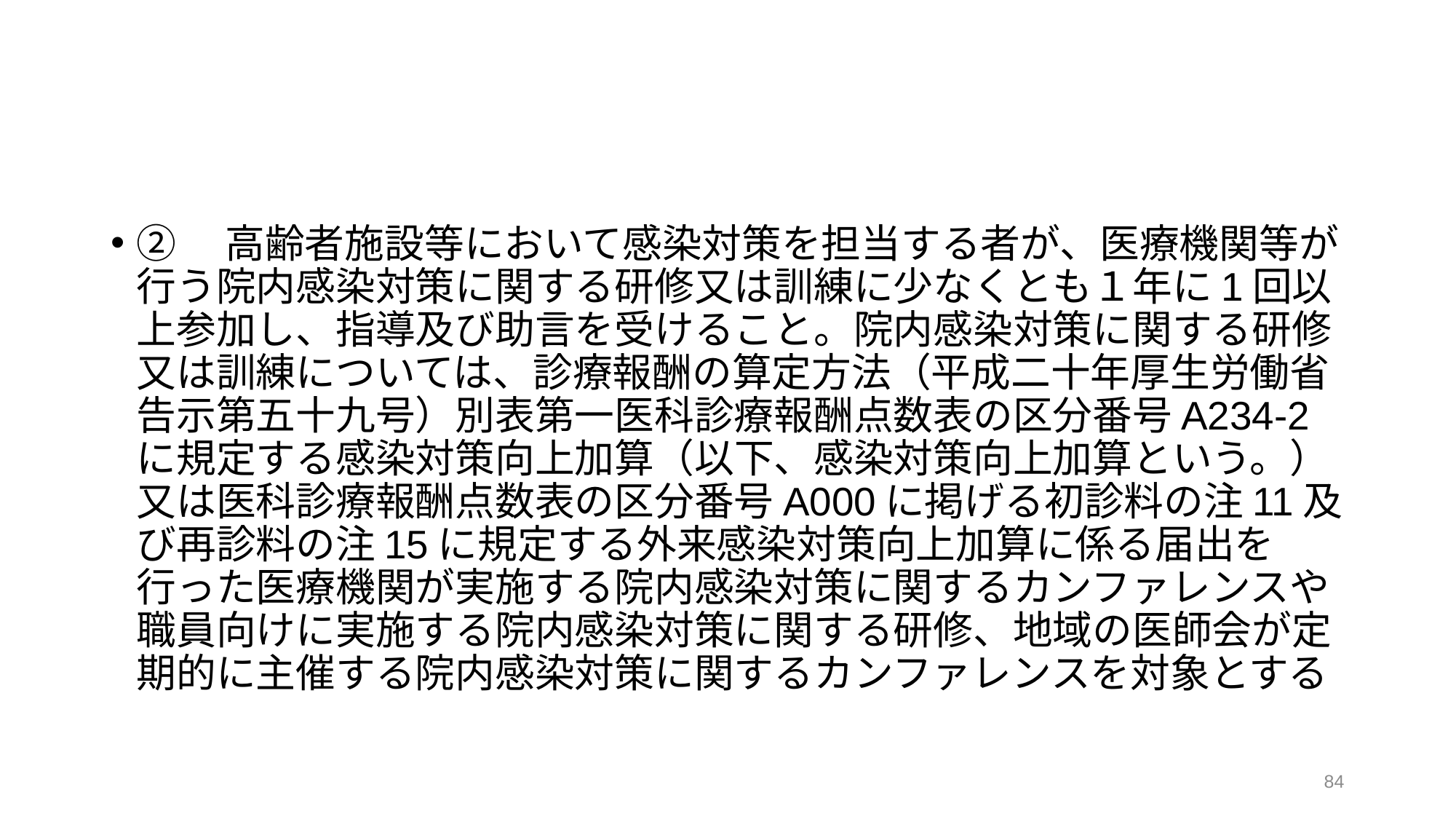

#
②　高齢者施設等において感染対策を担当する者が、医療機関等が行う院内感染対策に関する研修又は訓練に少なくとも１年に1回以上参加し、指導及び助言を受けること。院内感染対策に関する研修又は訓練については、診療報酬の算定方法（平成二十年厚生労働省告示第五十九号）別表第一医科診療報酬点数表の区分番号A234-2に規定する感染対策向上加算（以下、感染対策向上加算という。）又は医科診療報酬点数表の区分番号A000に掲げる初診料の注11及び再診料の注15に規定する外来感染対策向上加算に係る届出を行った医療機関が実施する院内感染対策に関するカンファレンスや職員向けに実施する院内感染対策に関する研修、地域の医師会が定期的に主催する院内感染対策に関するカンファレンスを対象とする
84